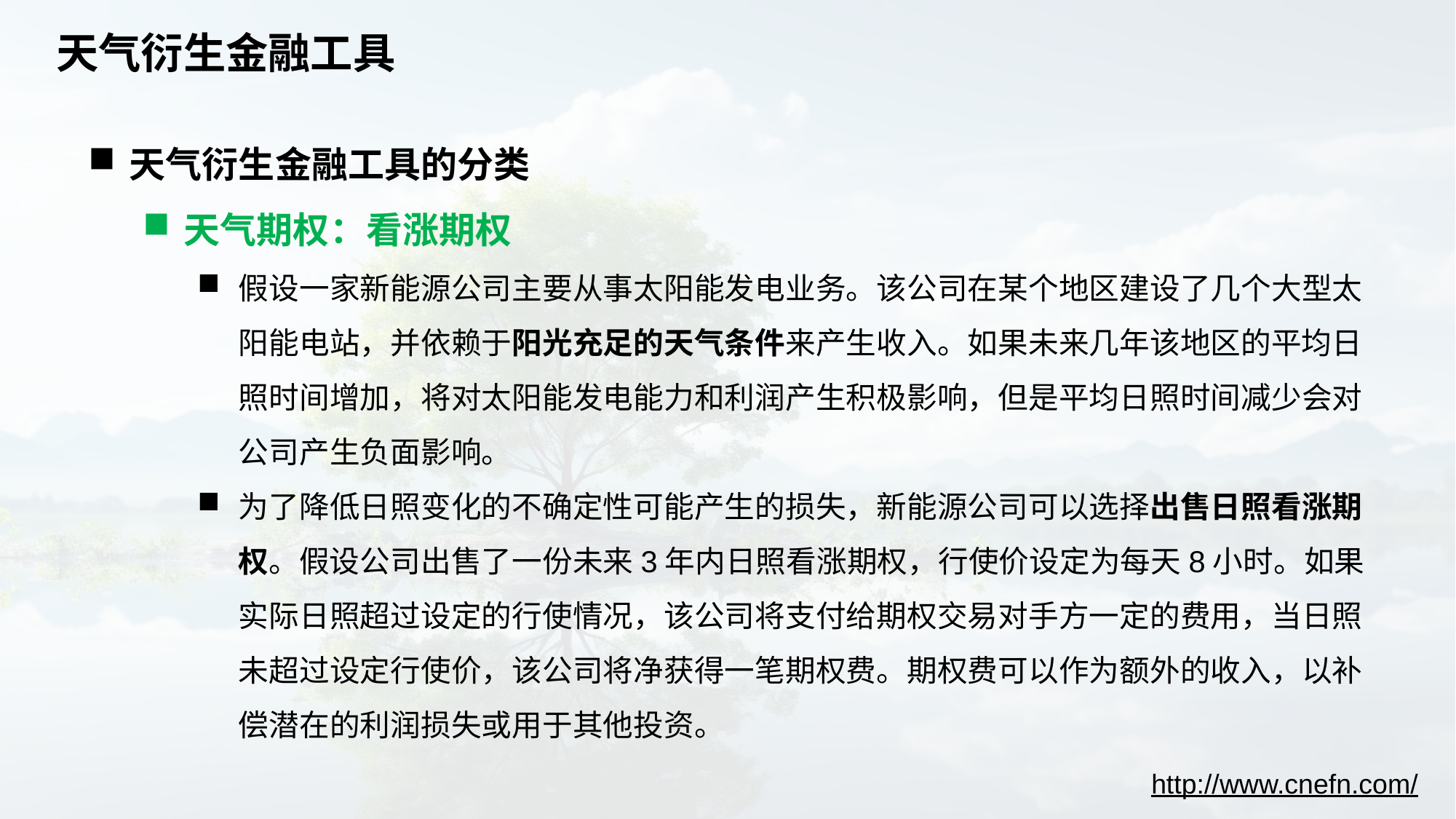

# 天气衍生金融工具
天气衍生金融工具的分类
天气期权：看涨期权
假设一家新能源公司主要从事太阳能发电业务。该公司在某个地区建设了几个大型太阳能电站，并依赖于阳光充足的天气条件来产生收入。如果未来几年该地区的平均日照时间增加，将对太阳能发电能力和利润产生积极影响，但是平均日照时间减少会对公司产生负面影响。
为了降低日照变化的不确定性可能产生的损失，新能源公司可以选择出售日照看涨期权。假设公司出售了一份未来3年内日照看涨期权，行使价设定为每天8小时。如果实际日照超过设定的行使情况，该公司将支付给期权交易对手方一定的费用，当日照未超过设定行使价，该公司将净获得一笔期权费。期权费可以作为额外的收入，以补偿潜在的利润损失或用于其他投资。